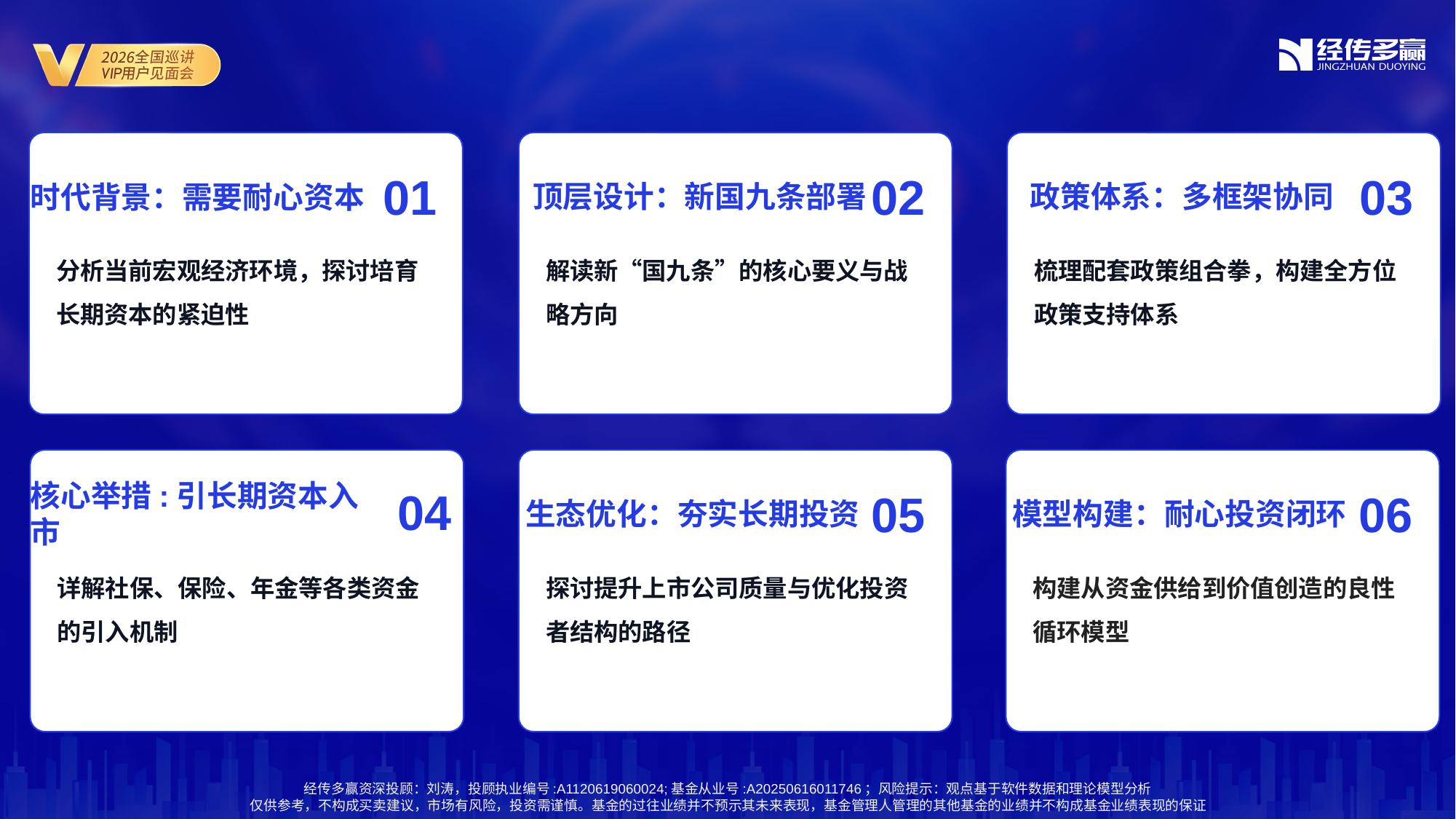

时代背景：需要耐心资本
顶层设计：新国九条部署
政策体系：多框架协同
01
02
03
分析当前宏观经济环境，探讨培育长期资本的紧迫性
解读新“国九条”的核心要义与战略方向

梳理配套政策组合拳，构建全方位政策支持体系

04
核心举措:引长期资本入市
生态优化：夯实长期投资
模型构建：耐心投资闭环
05
06
详解社保、保险、年金等各类资金的引入机制
探讨提升上市公司质量与优化投资者结构的路径
构建从资金供给到价值创造的良性循环模型

经传多赢资深投顾：刘涛，投顾执业编号:A1120619060024;基金从业号:A20250616011746；风险提示：观点基于软件数据和理论模型分析
仅供参考，不构成买卖建议，市场有风险，投资需谨慎。基金的过往业绩并不预示其未来表现，基金管理人管理的其他基金的业绩并不构成基金业绩表现的保证